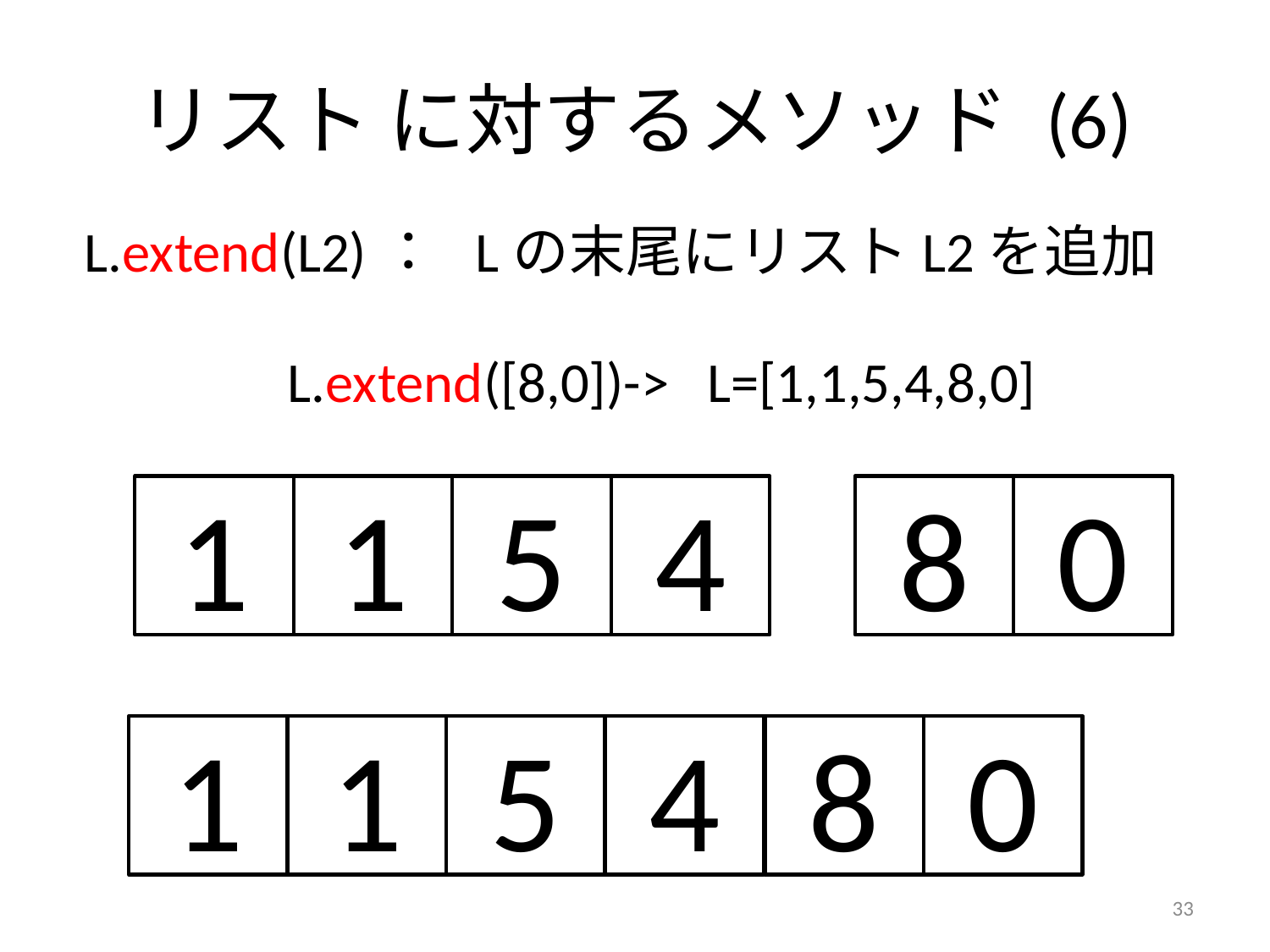

# リスト に対するメソッド (6)
L.extend(L2)：  Lの末尾にリストL2を追加

           L.extend([8,0])->   L=[1,1,5,4,8,0]

1
1
5
4
8
0
1
1
5
4
8
0
33